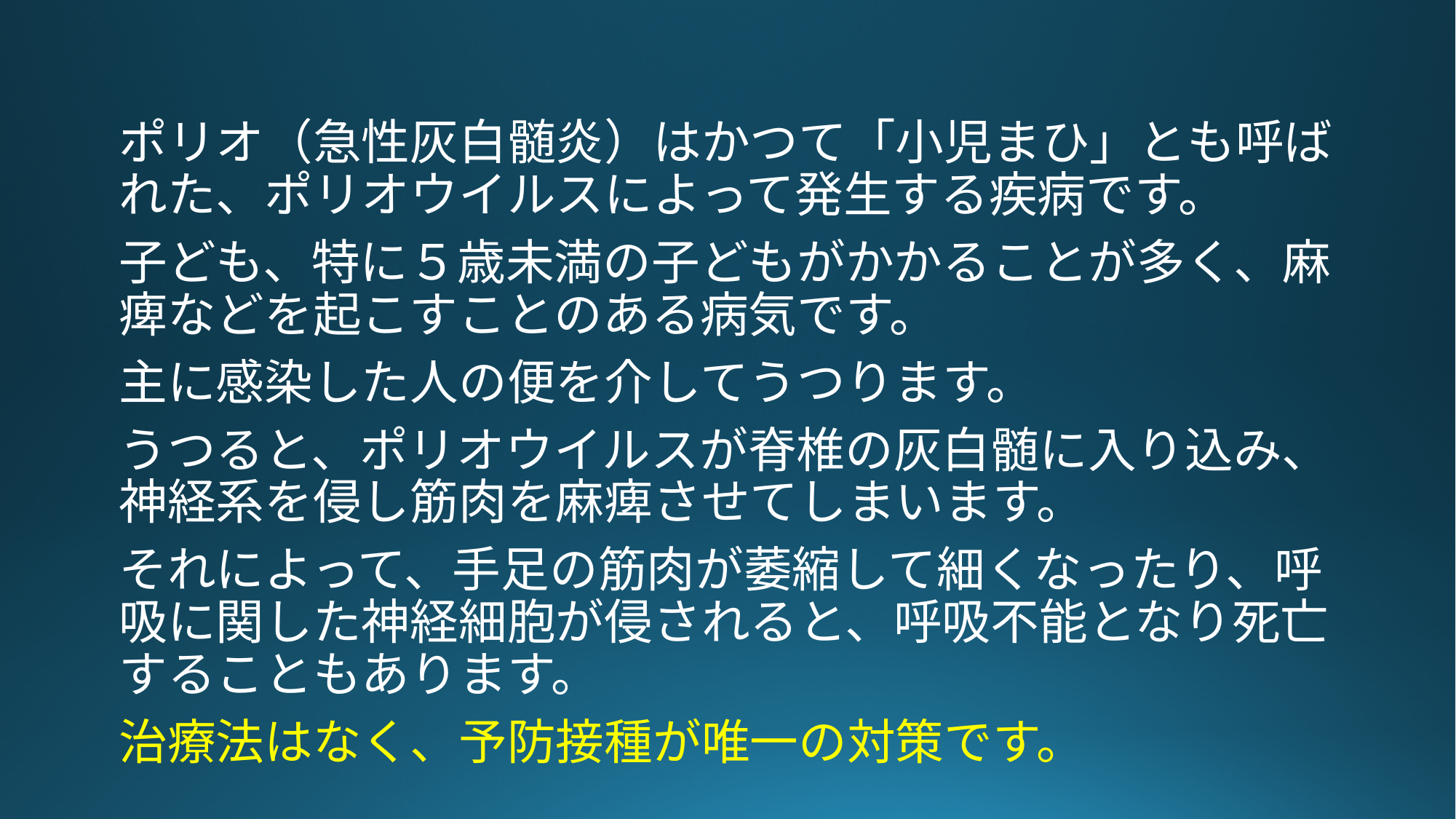

#
ポリオ（急性灰白髄炎）はかつて「小児まひ」とも呼ばれた、ポリオウイルスによって発生する疾病です。
子ども、特に５歳未満の子どもがかかることが多く、麻痺などを起こすことのある病気です。
主に感染した人の便を介してうつります。
うつると、ポリオウイルスが脊椎の灰白髄に入り込み、神経系を侵し筋肉を麻痺させてしまいます。
それによって、手足の筋肉が萎縮して細くなったり、呼吸に関した神経細胞が侵されると、呼吸不能となり死亡することもあります。
治療法はなく、予防接種が唯一の対策です。